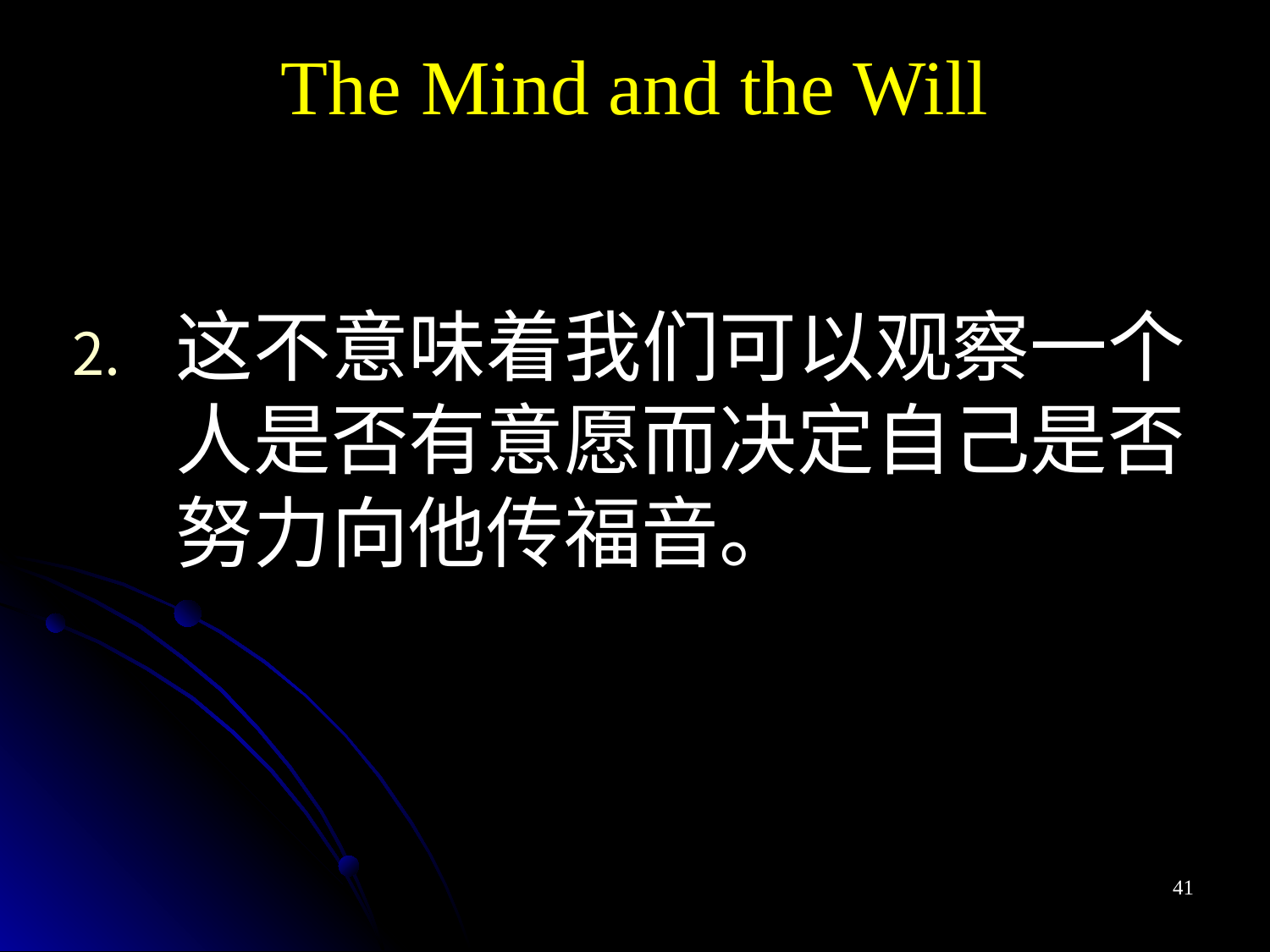

The Mind and the Will
这不意味着我们可以观察一个人是否有意愿而决定自己是否努力向他传福音。
41